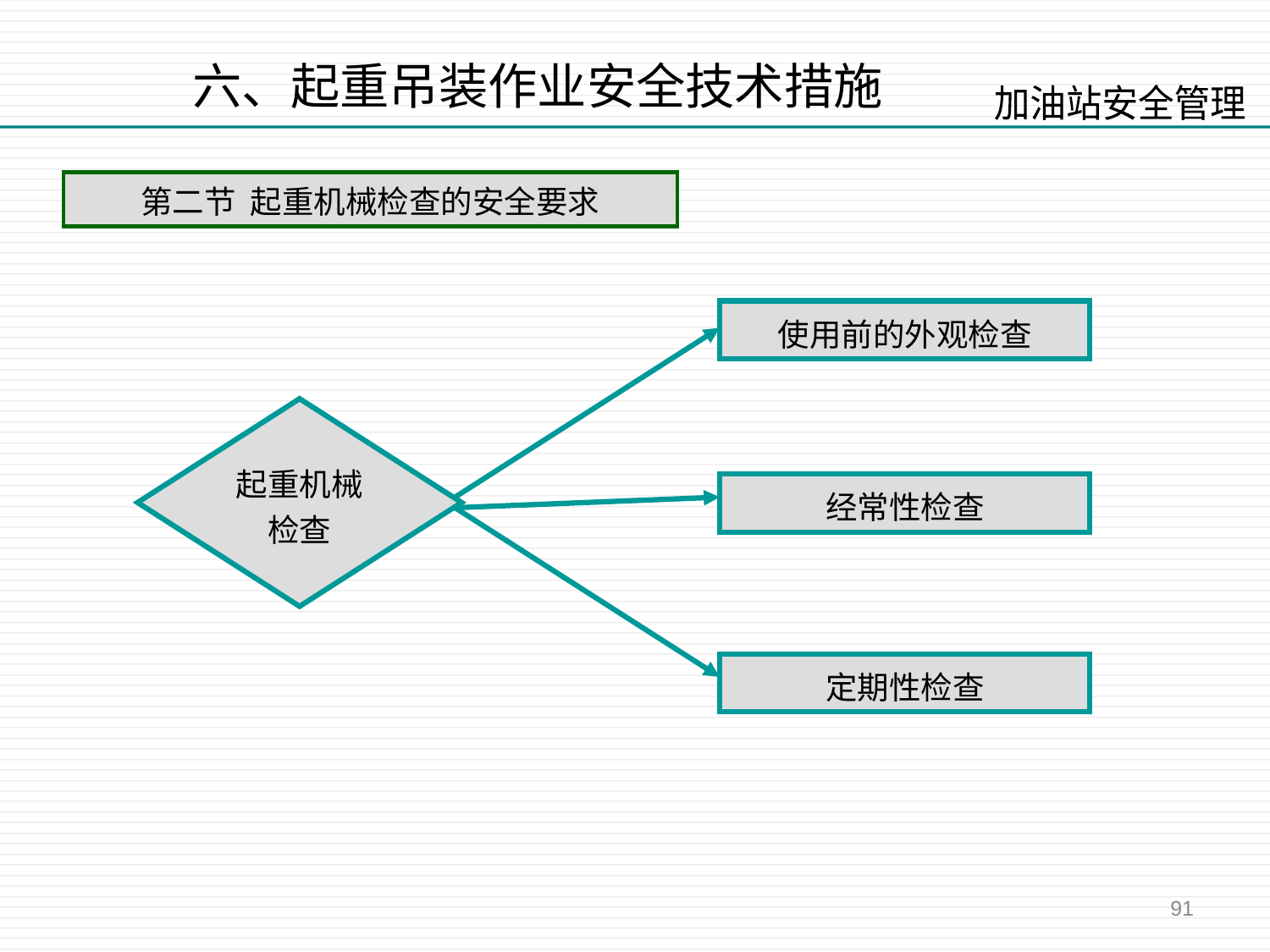

六、起重吊装作业安全技术措施
第二节  起重机械检查的安全要求
使用前的外观检查

起重机械检查
经常性检查

定期性检查
91